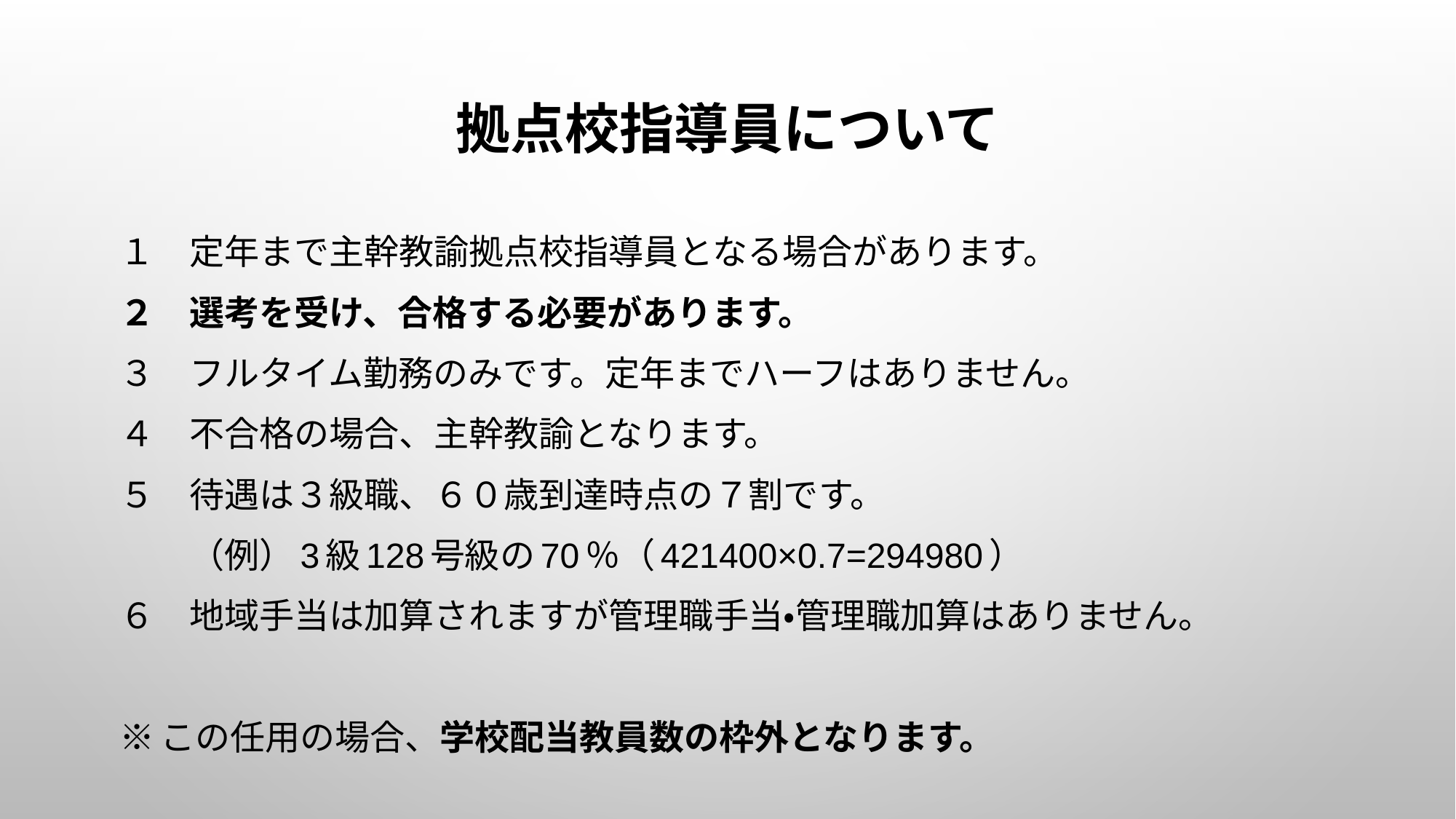

# 拠点校指導員について

１　定年まで主幹教諭拠点校指導員となる場合があります。
２　選考を受け、合格する必要があります。
３　フルタイム勤務のみです。定年までハーフはありません。
４　不合格の場合、主幹教諭となります。
５　待遇は３級職、６０歳到達時点の７割です。
　　（例）3級128号級の70％（421400×0.7=294980）
６　地域手当は加算されますが管理職手当・管理職加算はありません。

※この任用の場合、学校配当教員数の枠外となります。